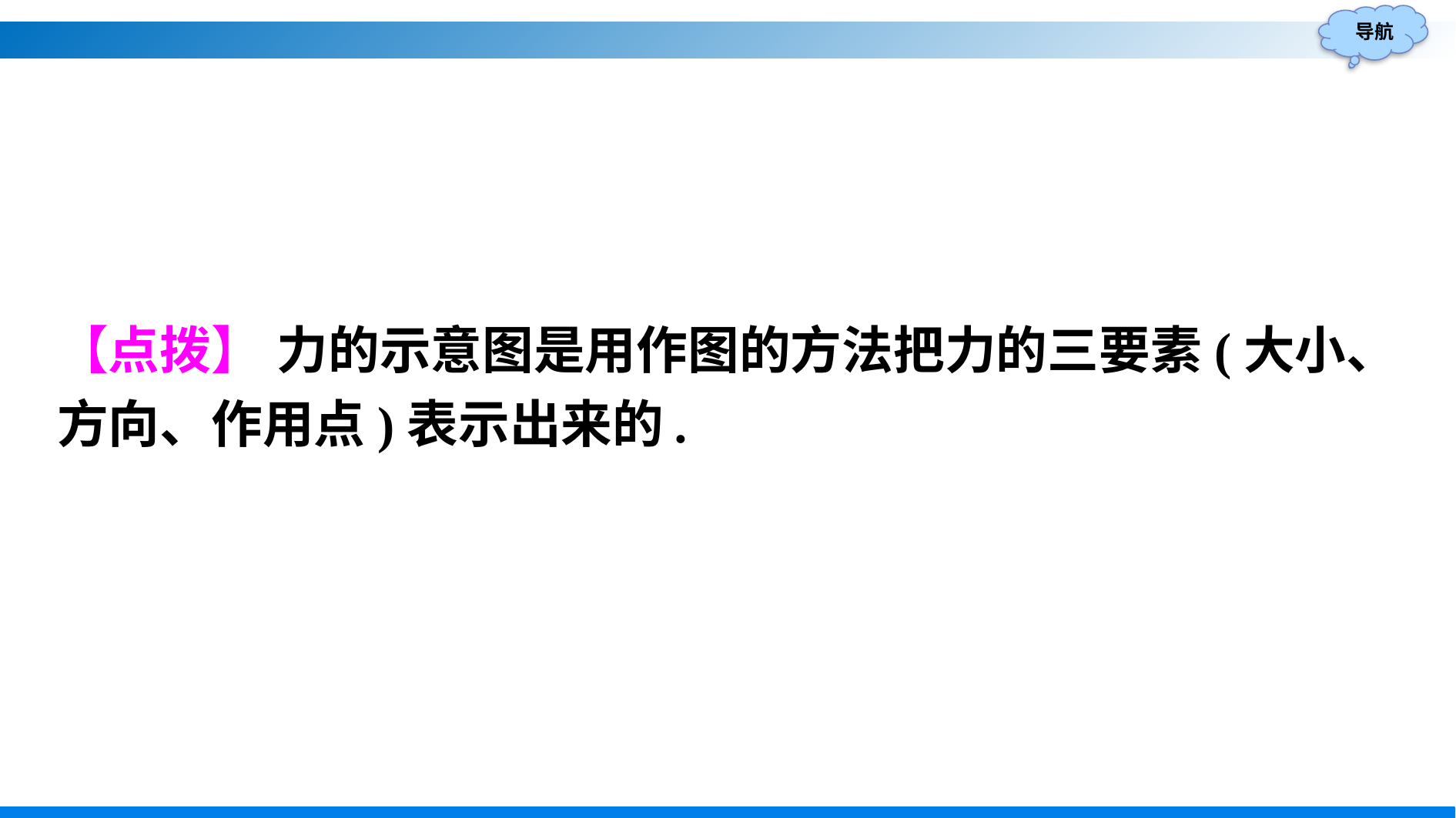

【点拨】 力的示意图是用作图的方法把力的三要素(大小、方向、作用点)表示出来的.